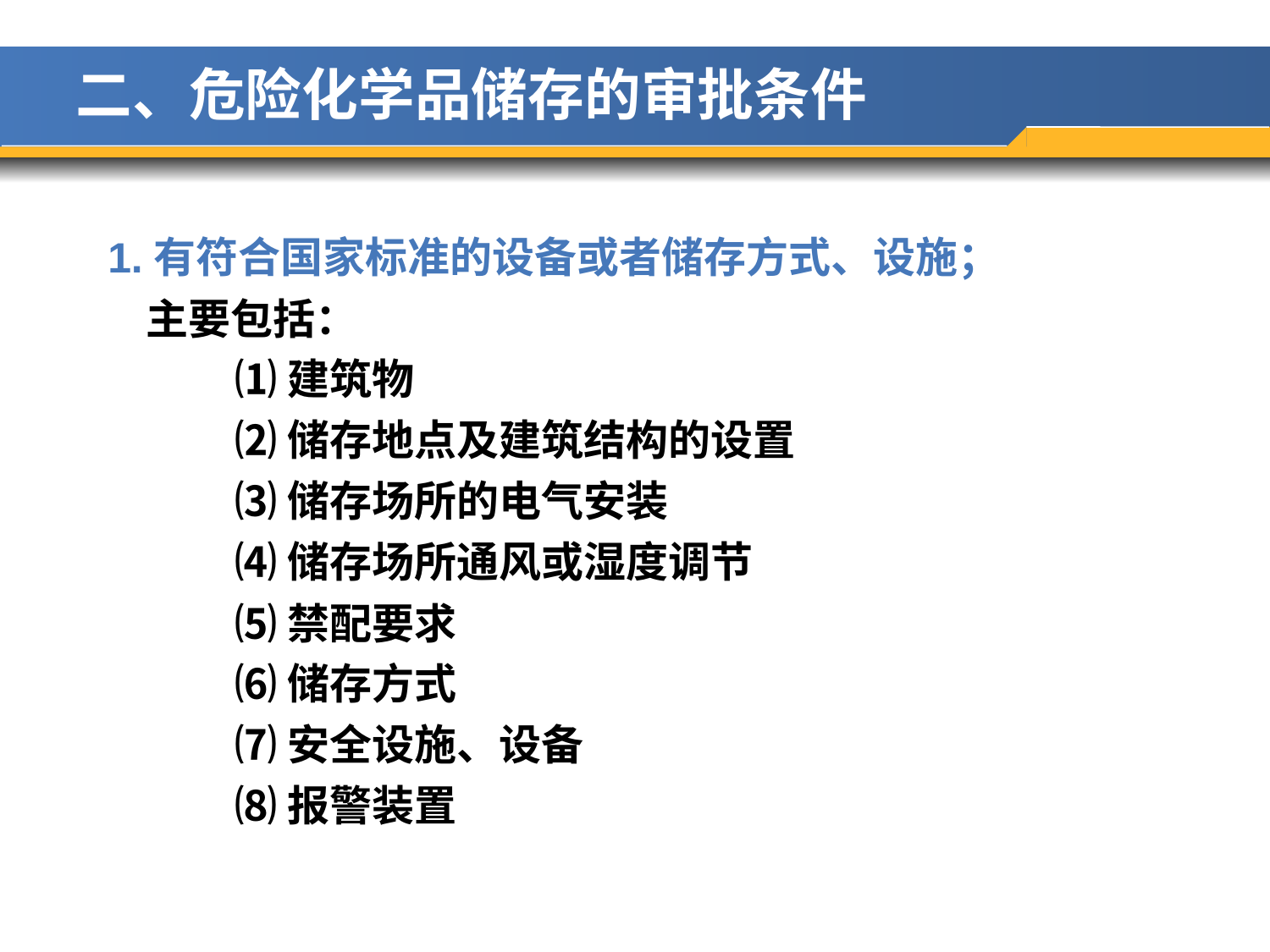

二、危险化学品储存的审批条件

1.有符合国家标准的设备或者储存方式、设施；
   主要包括：
⑴建筑物
⑵储存地点及建筑结构的设置
⑶储存场所的电气安装
⑷储存场所通风或湿度调节
⑸禁配要求
⑹储存方式
⑺安全设施、设备
⑻报警装置